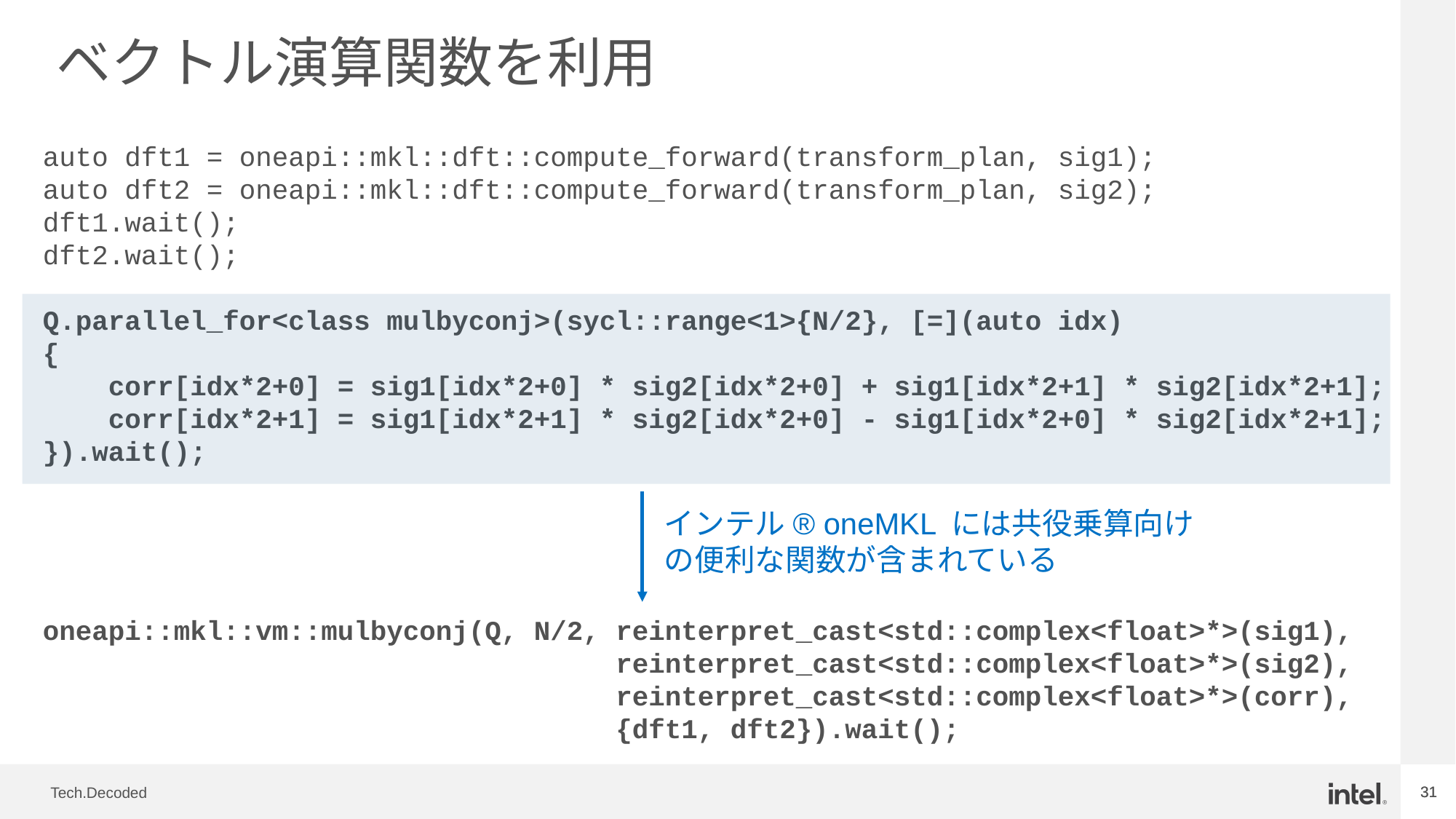

# ベクトル演算関数を利用
auto dft1 = oneapi::mkl::dft::compute_forward(transform_plan, sig1);
auto dft2 = oneapi::mkl::dft::compute_forward(transform_plan, sig2);
dft1.wait();
dft2.wait();

Q.parallel_for<class mulbyconj>(sycl::range<1>{N/2}, [=](auto idx)
{
    corr[idx*2+0] = sig1[idx*2+0] * sig2[idx*2+0] + sig1[idx*2+1] * sig2[idx*2+1];
    corr[idx*2+1] = sig1[idx*2+1] * sig2[idx*2+0] - sig1[idx*2+0] * sig2[idx*2+1];
}).wait();

インテル® oneMKL には共役乗算向けの便利な関数が含まれている
oneapi::mkl::vm::mulbyconj(Q, N/2, reinterpret_cast<std::complex<float>*>(sig1),
                                   reinterpret_cast<std::complex<float>*>(sig2),
                                   reinterpret_cast<std::complex<float>*>(corr),
                                   {dft1, dft2}).wait();